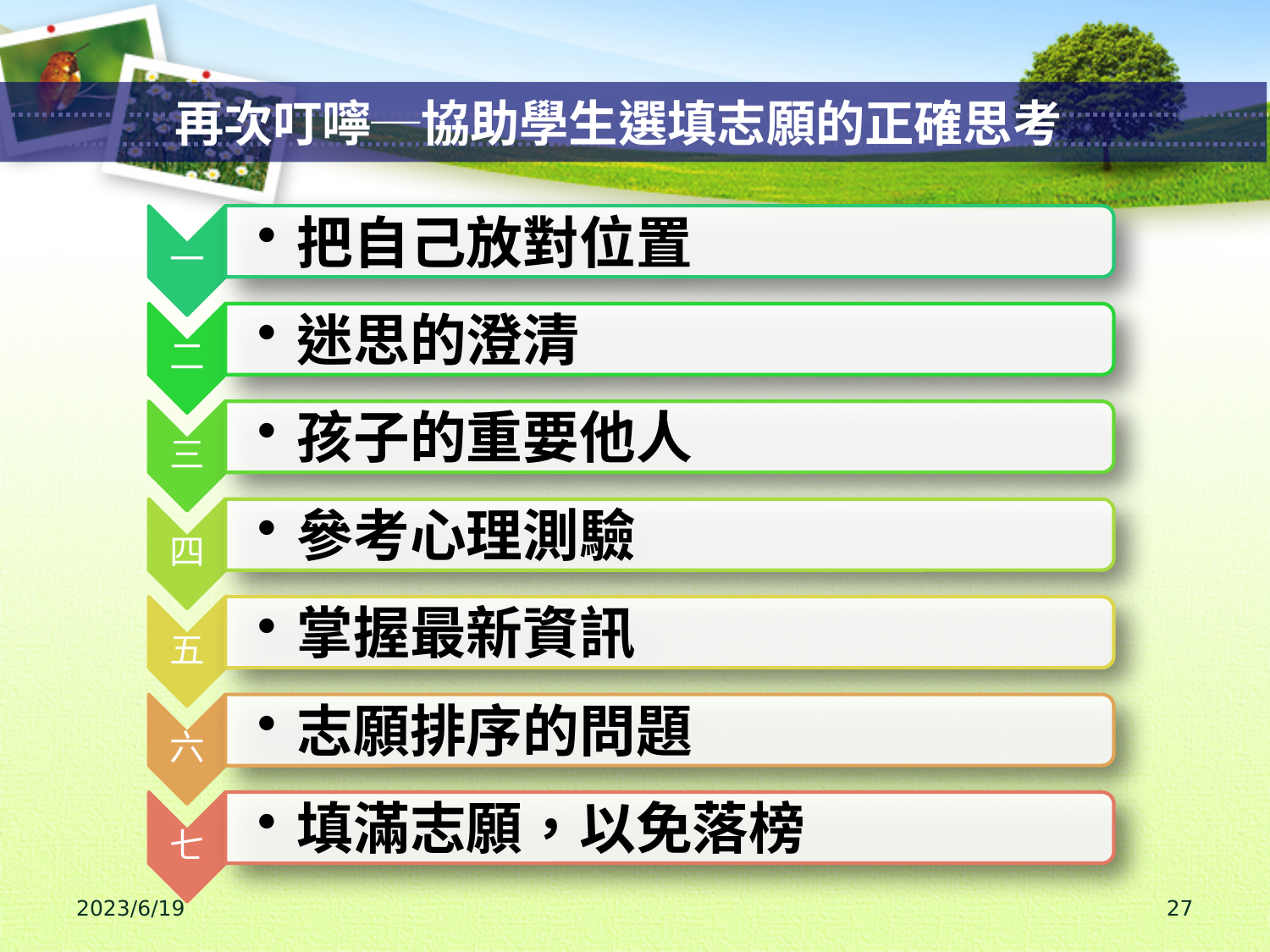

再次叮嚀─協助學生選填志願的正確思考
一
把自己放對位置
二
迷思的澄清
三
孩子的重要他人
四
參考心理測驗
五
掌握最新資訊
六
志願排序的問題
七
填滿志願，以免落榜
2023/6/19
27